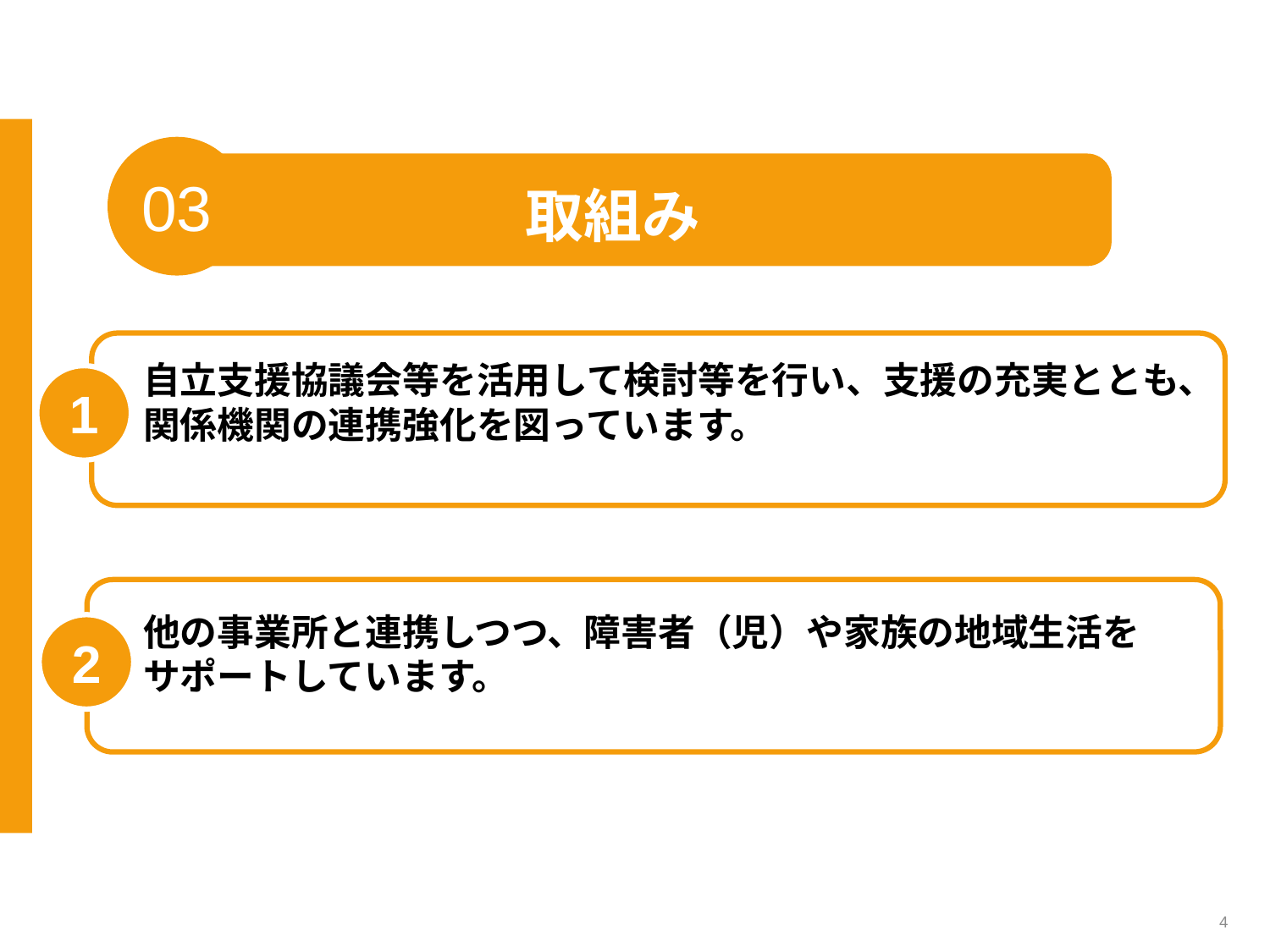

03

取組み

自立支援協議会等を活用して検討等を行い、支援の充実ととも、関係機関の連携強化を図っています。
1

他の事業所と連携しつつ、障害者（児）や家族の地域生活をサポートしています。
2
4